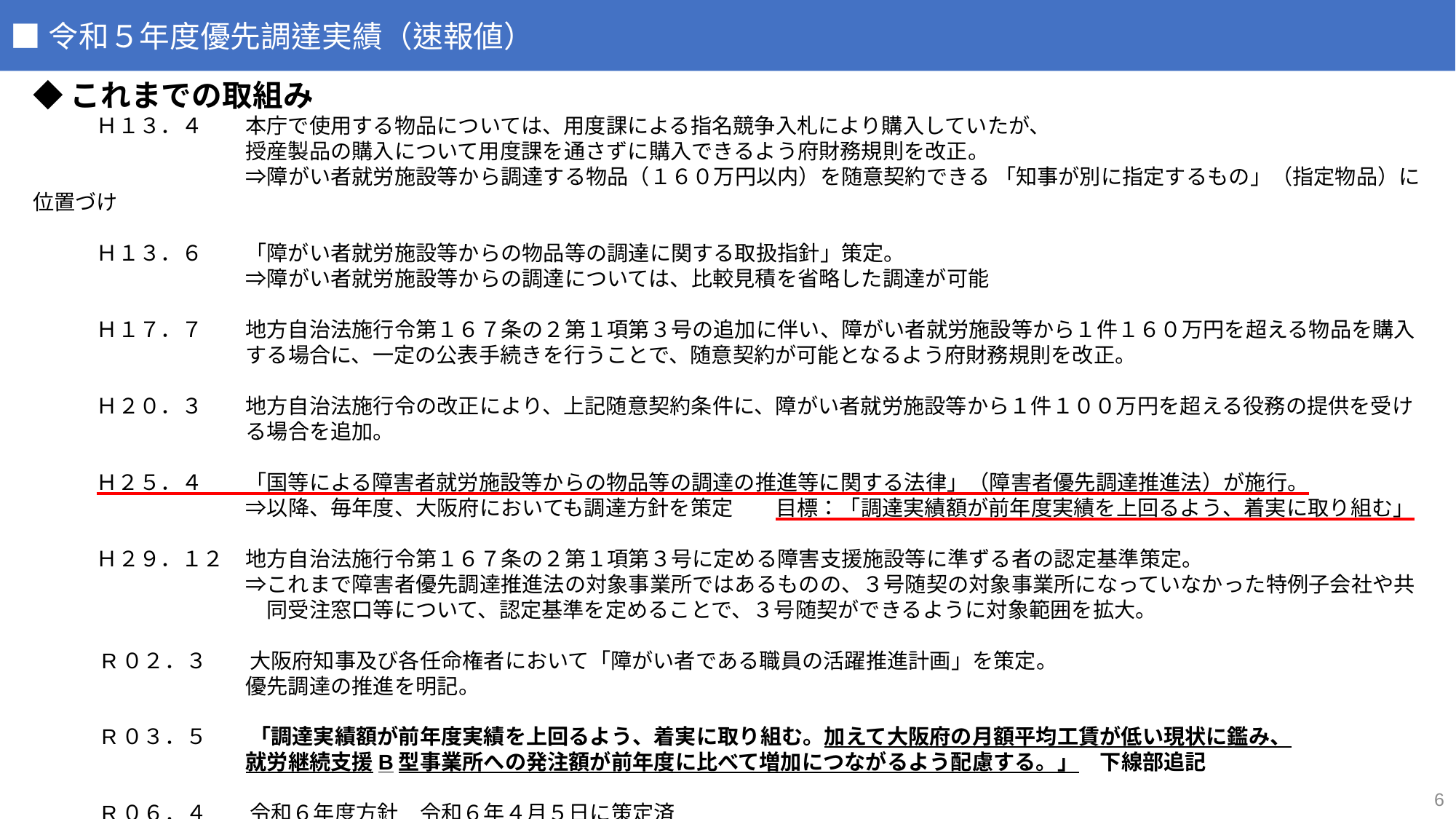

■令和５年度優先調達実績（速報値）
◆これまでの取組み
　　　Ｈ１３．４　　本庁で使用する物品については、用度課による指名競争入札により購入していたが、
　　　　　　　　　　授産製品の購入について用度課を通さずに購入できるよう府財務規則を改正。
　　　　　　　　　　⇒障がい者就労施設等から調達する物品（１６０万円以内）を随意契約できる 「知事が別に指定するもの」（指定物品）に位置づけ

　　　Ｈ１３．６　　「障がい者就労施設等からの物品等の調達に関する取扱指針」策定。
　　　　　　　　　　⇒障がい者就労施設等からの調達については、比較見積を省略した調達が可能

　　　Ｈ１７．７　　地方自治法施行令第１６７条の２第１項第３号の追加に伴い、障がい者就労施設等から１件１６０万円を超える物品を購入
　　　　　　　　　　する場合に、一定の公表手続きを行うことで、随意契約が可能となるよう府財務規則を改正。

　　　Ｈ２０．３　　地方自治法施行令の改正により、上記随意契約条件に、障がい者就労施設等から１件１００万円を超える役務の提供を受け
　　　　　　　　　　る場合を追加。

　　　Ｈ２５．４　　「国等による障害者就労施設等からの物品等の調達の推進等に関する法律」（障害者優先調達推進法）が施行。
　　　　　　　　　　⇒以降、毎年度、大阪府においても調達方針を策定　　目標：「調達実績額が前年度実績を上回るよう、着実に取り組む」

　　　Ｈ２９．１２　地方自治法施行令第１６７条の２第１項第３号に定める障害支援施設等に準ずる者の認定基準策定。
　　　　　　　　　　⇒これまで障害者優先調達推進法の対象事業所ではあるものの、３号随契の対象事業所になっていなかった特例子会社や共
　　　　　　　　　　　同受注窓口等について、認定基準を定めることで、３号随契ができるように対象範囲を拡大。

　　　R０２．３　　大阪府知事及び各任命権者において「障がい者である職員の活躍推進計画」を策定。
　　　　　　　　　　優先調達の推進を明記。

　　　R０３．５　　「調達実績額が前年度実績を上回るよう、着実に取り組む。加えて大阪府の月額平均工賃が低い現状に鑑み、
　　　　　　　　　　就労継続支援B型事業所への発注額が前年度に比べて増加につながるよう配慮する。」　下線部追記

　　　R０６．４　　令和６年度方針　令和６年４月５日に策定済
6